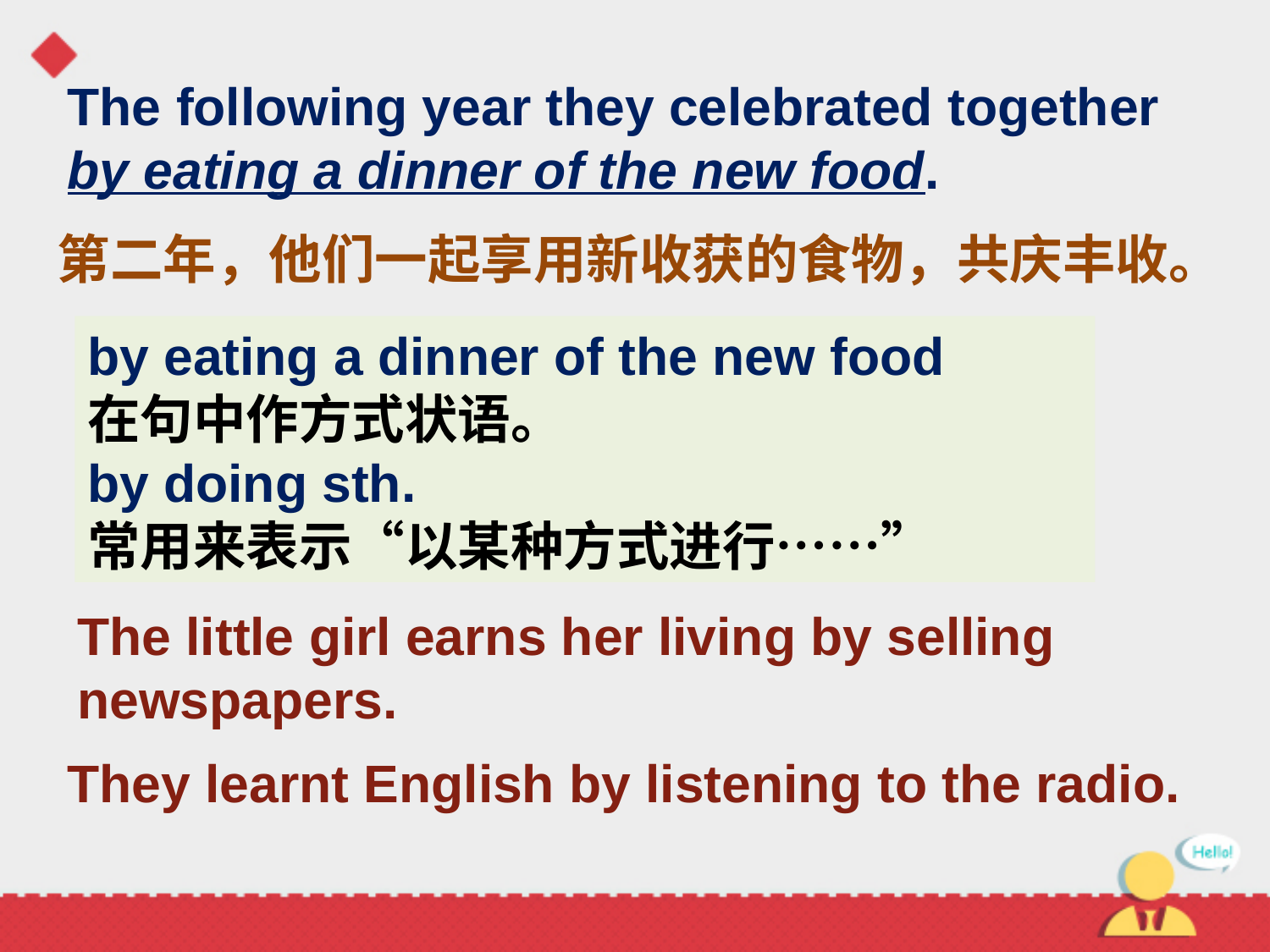

The following year they celebrated together by eating a dinner of the new food.
第二年，他们一起享用新收获的食物，共庆丰收。
by eating a dinner of the new food
在句中作方式状语。
by doing sth.
常用来表示“以某种方式进行……”
The little girl earns her living by selling newspapers.
They learnt English by listening to the radio.